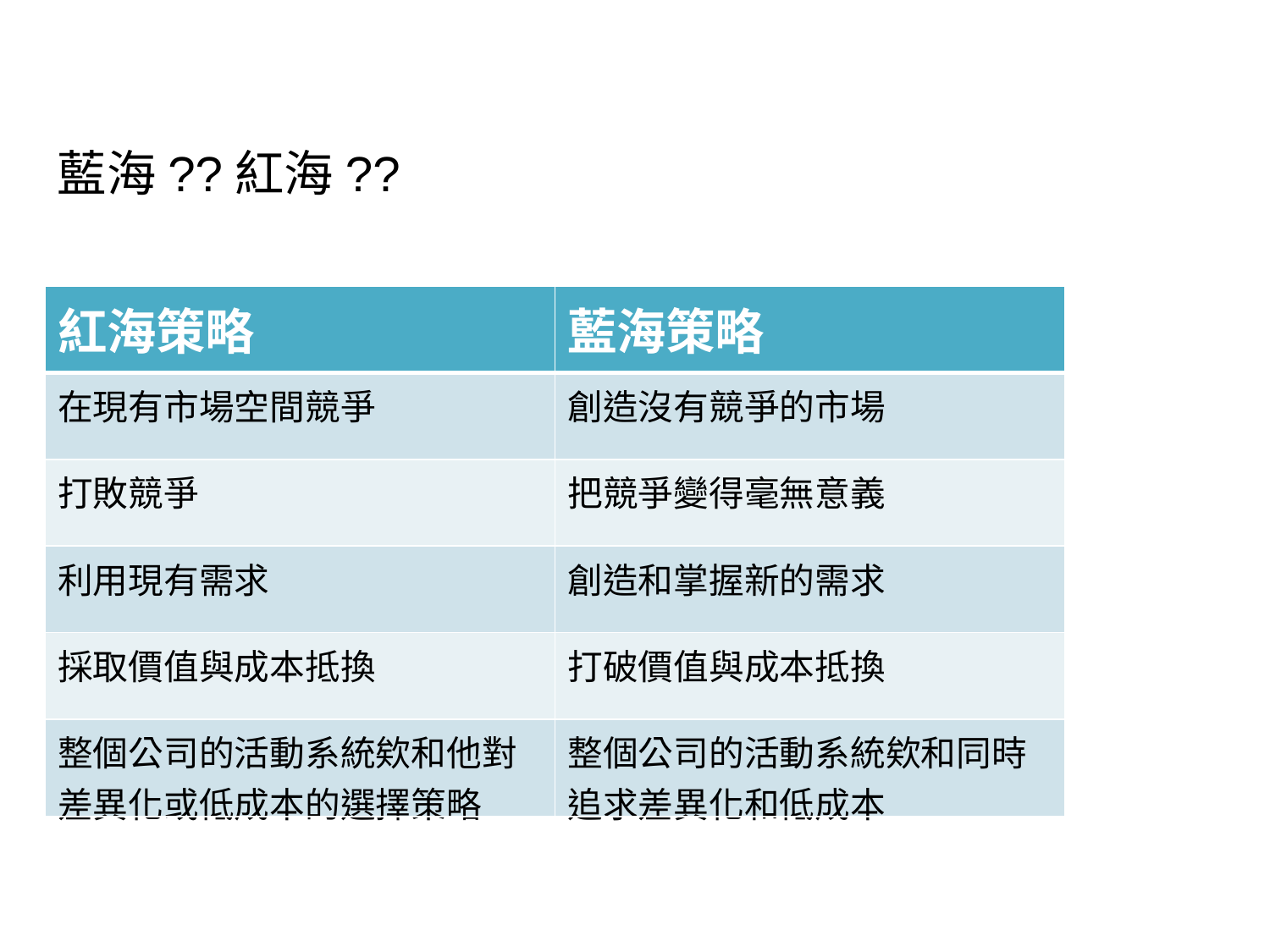

藍海??紅海??
| 紅海策略 | 藍海策略 |
| --- | --- |
| 在現有市場空間競爭 | 創造沒有競爭的市場 |
| 打敗競爭 | 把競爭變得毫無意義 |
| 利用現有需求 | 創造和掌握新的需求 |
| 採取價值與成本抵換 | 打破價值與成本抵換 |
| 整個公司的活動系統欸和他對差異化或低成本的選擇策略 | 整個公司的活動系統欸和同時追求差異化和低成本 |